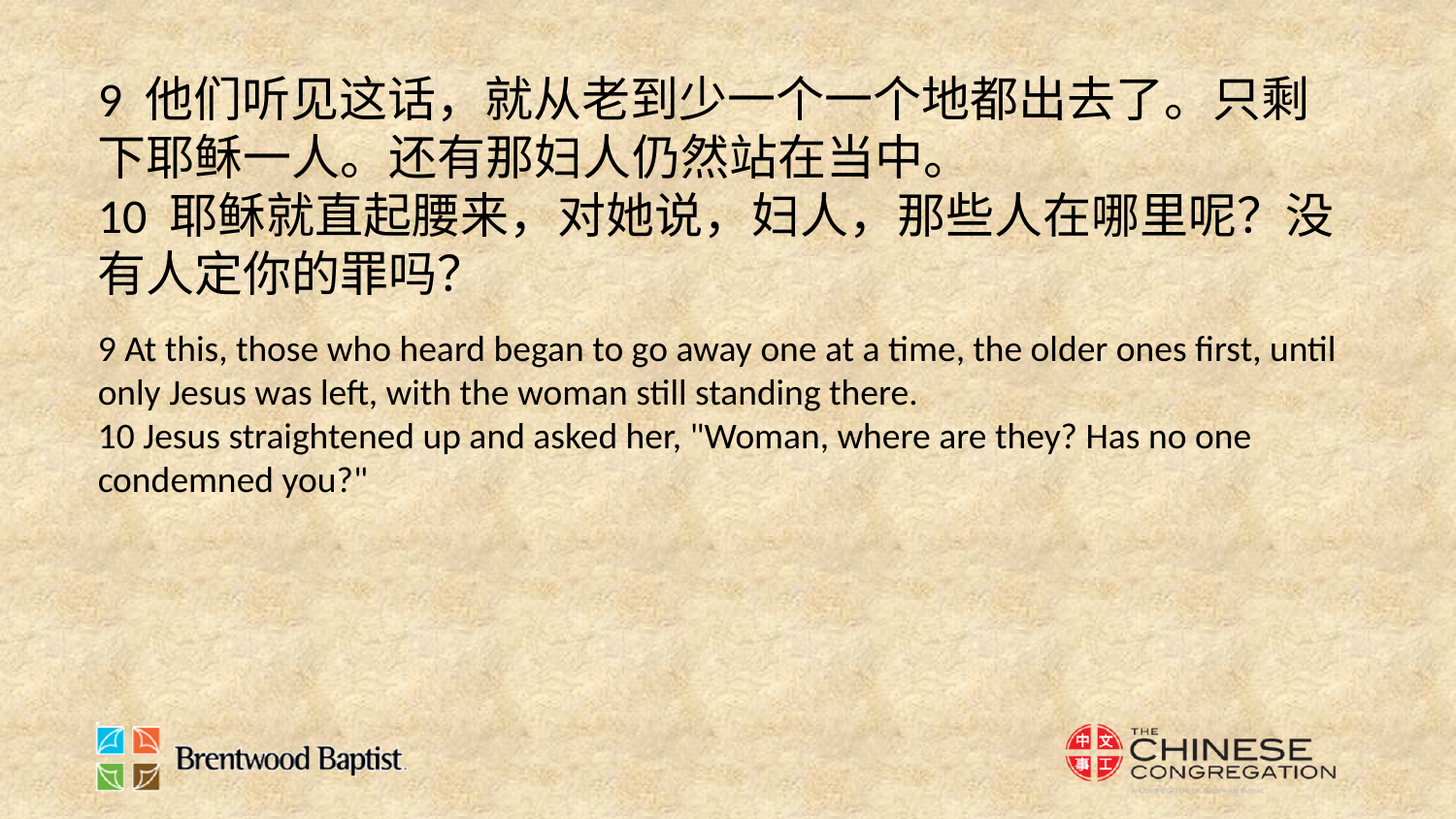

9 他们听见这话，就从老到少一个一个地都出去了。只剩下耶稣一人。还有那妇人仍然站在当中。
10 耶稣就直起腰来，对她说，妇人，那些人在哪里呢？没有人定你的罪吗？

9 At this, those who heard began to go away one at a time, the older ones first, until only Jesus was left, with the woman still standing there.
10 Jesus straightened up and asked her, "Woman, where are they? Has no one condemned you?"